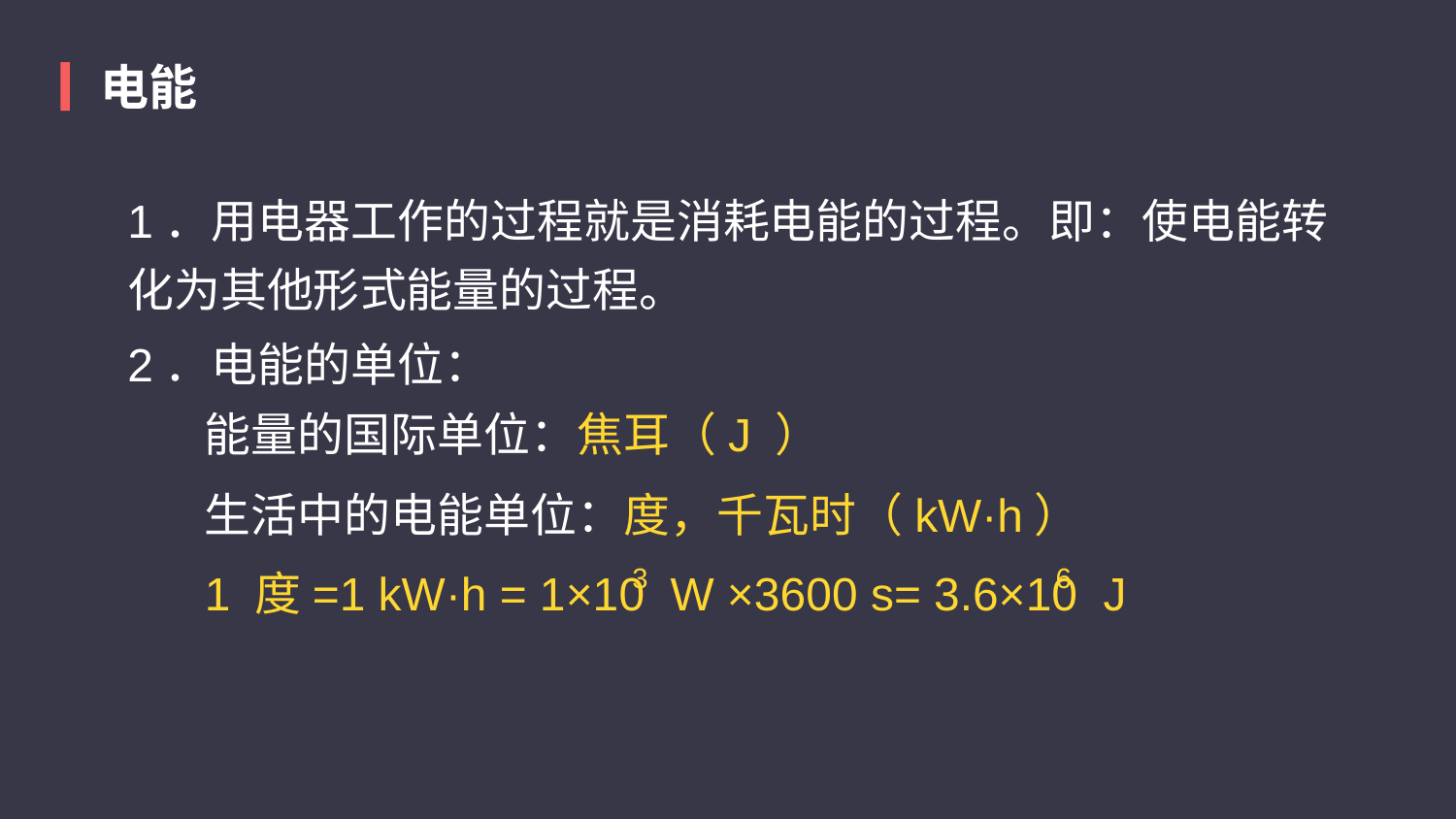

电能

1．用电器工作的过程就是消耗电能的过程。即：使电能转化为其他形式能量的过程。
2．电能的单位：
能量的国际单位：焦耳（J ）
生活中的电能单位：度，千瓦时（kW·h）
1 度=1 kW·h = 1×10  W ×3600 s= 3.6×10  J
3
6